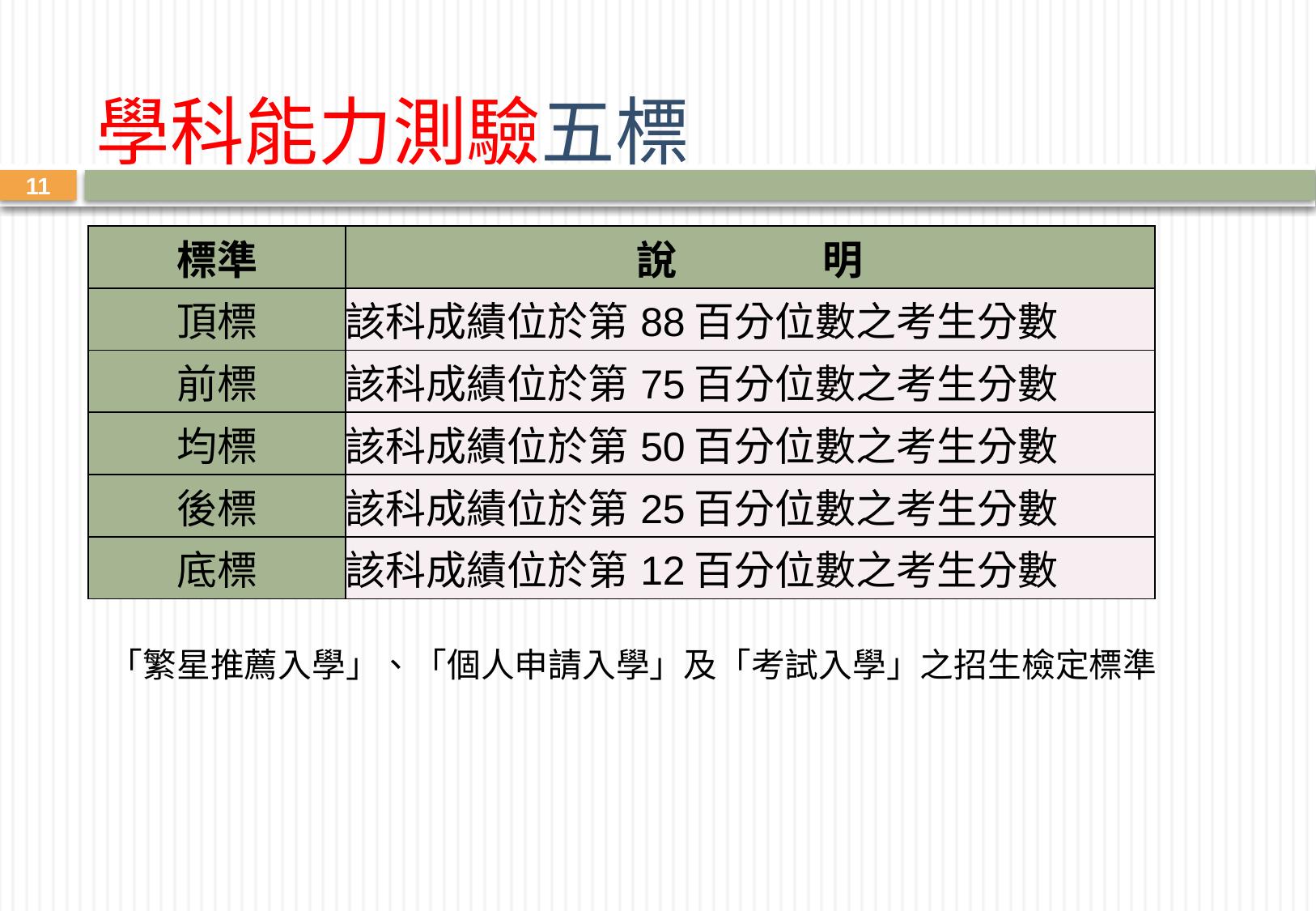

# 學科能力測驗五標
11
| 標準 | 說 明 |
| --- | --- |
| 頂標 | 該科成績位於第88百分位數之考生分數 |
| 前標 | 該科成績位於第75百分位數之考生分數 |
| 均標 | 該科成績位於第50百分位數之考生分數 |
| 後標 | 該科成績位於第25百分位數之考生分數 |
| 底標 | 該科成績位於第12百分位數之考生分數 |
「繁星推薦入學」、「個人申請入學」及「考試入學」之招生檢定標準